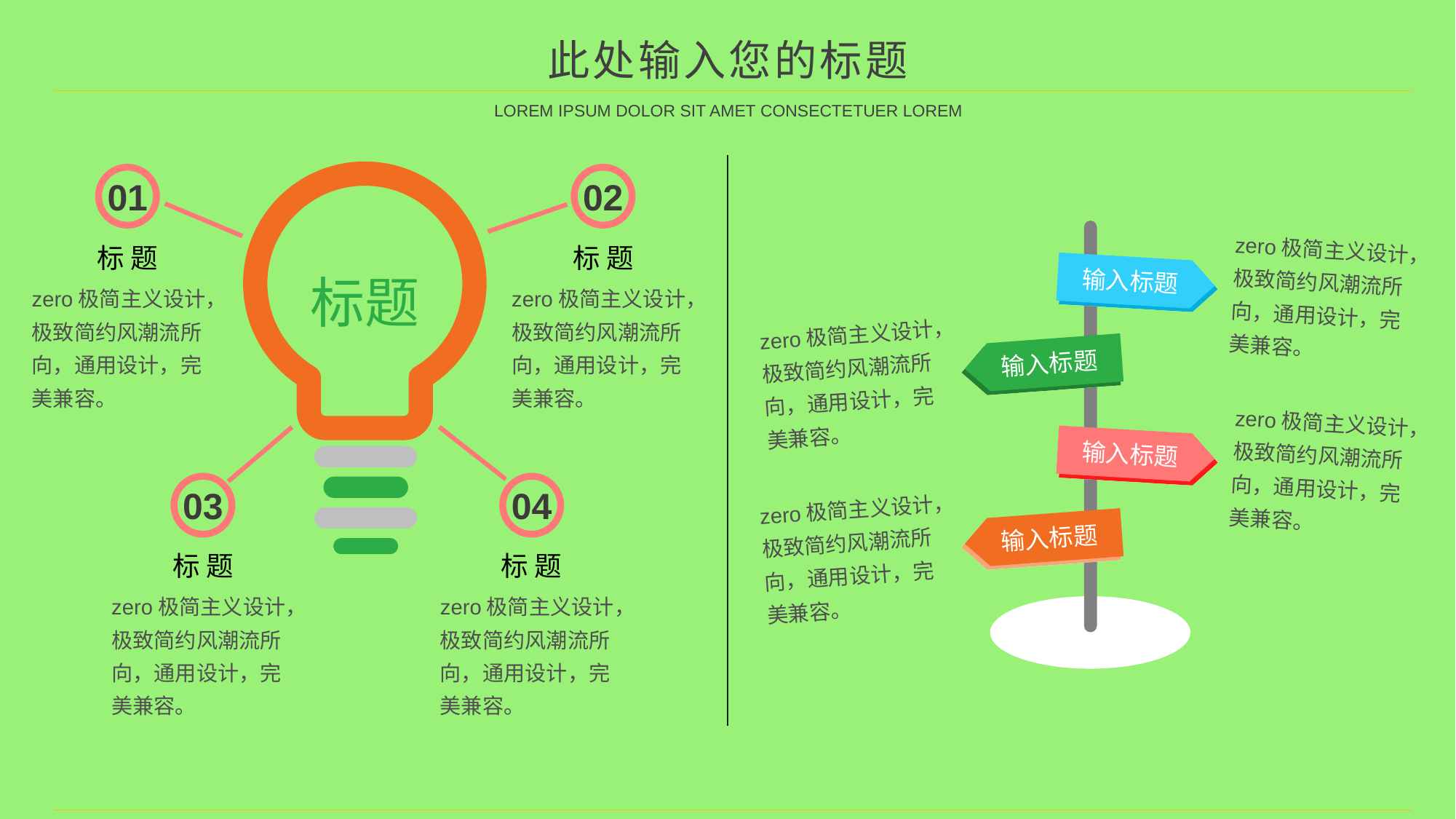

此处输入您的标题
LOREM IPSUM DOLOR SIT AMET CONSECTETUER LOREM
01
02
标题

标 题
标 题
zero极简主义设计，极致简约风潮流所向，通用设计，完美兼容。
输入标题
zero极简主义设计，极致简约风潮流所向，通用设计，完美兼容。
zero极简主义设计，极致简约风潮流所向，通用设计，完美兼容。
zero极简主义设计，极致简约风潮流所向，通用设计，完美兼容。
输入标题
zero极简主义设计，极致简约风潮流所向，通用设计，完美兼容。
输入标题

03
04

zero极简主义设计，极致简约风潮流所向，通用设计，完美兼容。

输入标题

标 题
标 题
zero极简主义设计，极致简约风潮流所向，通用设计，完美兼容。
zero极简主义设计，极致简约风潮流所向，通用设计，完美兼容。